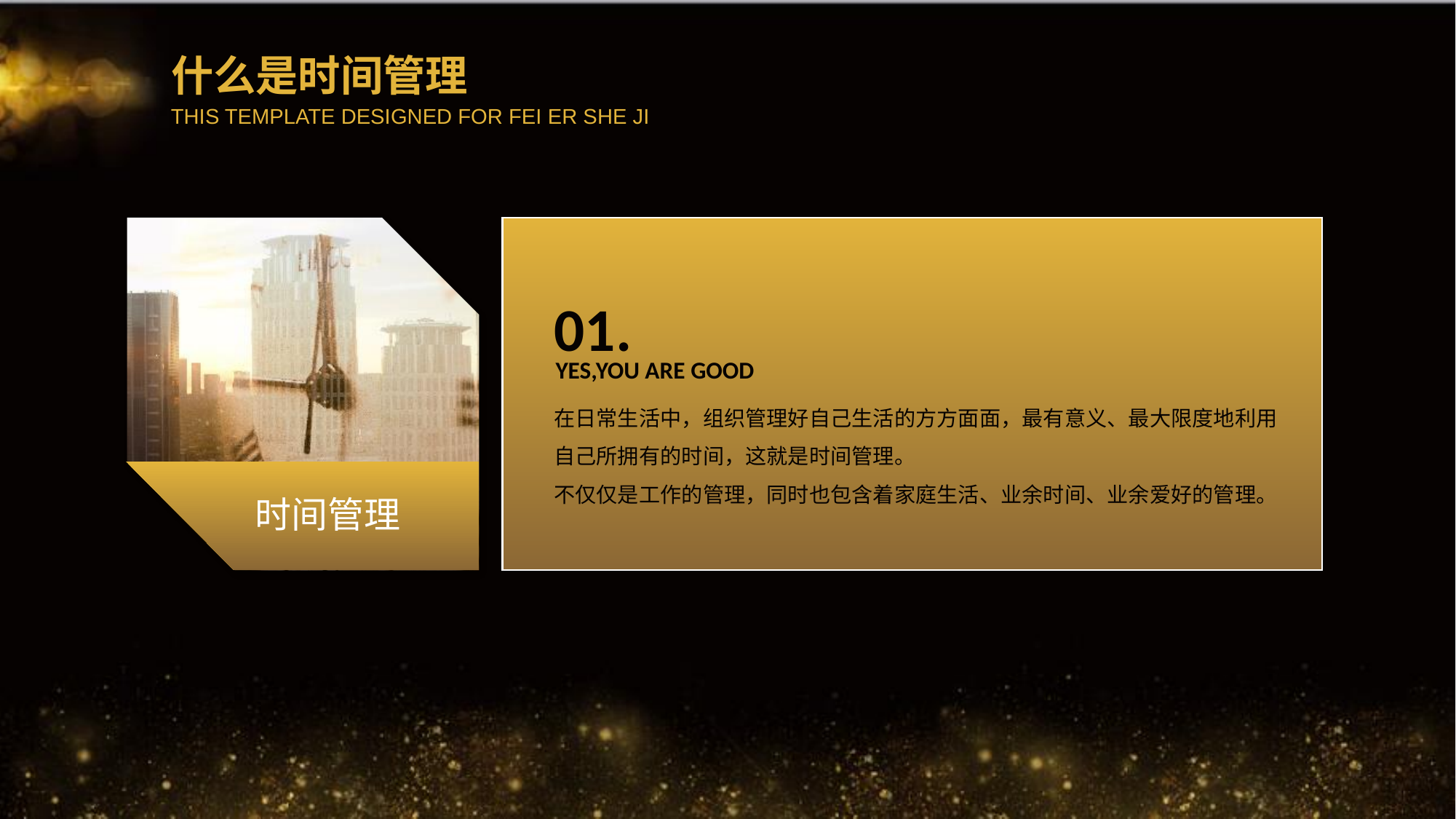

什么是时间管理
THIS TEMPLATE DESIGNED FOR FEI ER SHE JI

时间管理
01.
YES,YOU ARE GOOD
在日常生活中，组织管理好自己生活的方方面面，最有意义、最大限度地利用自己所拥有的时间，这就是时间管理。
不仅仅是工作的管理，同时也包含着家庭生活、业余时间、业余爱好的管理。